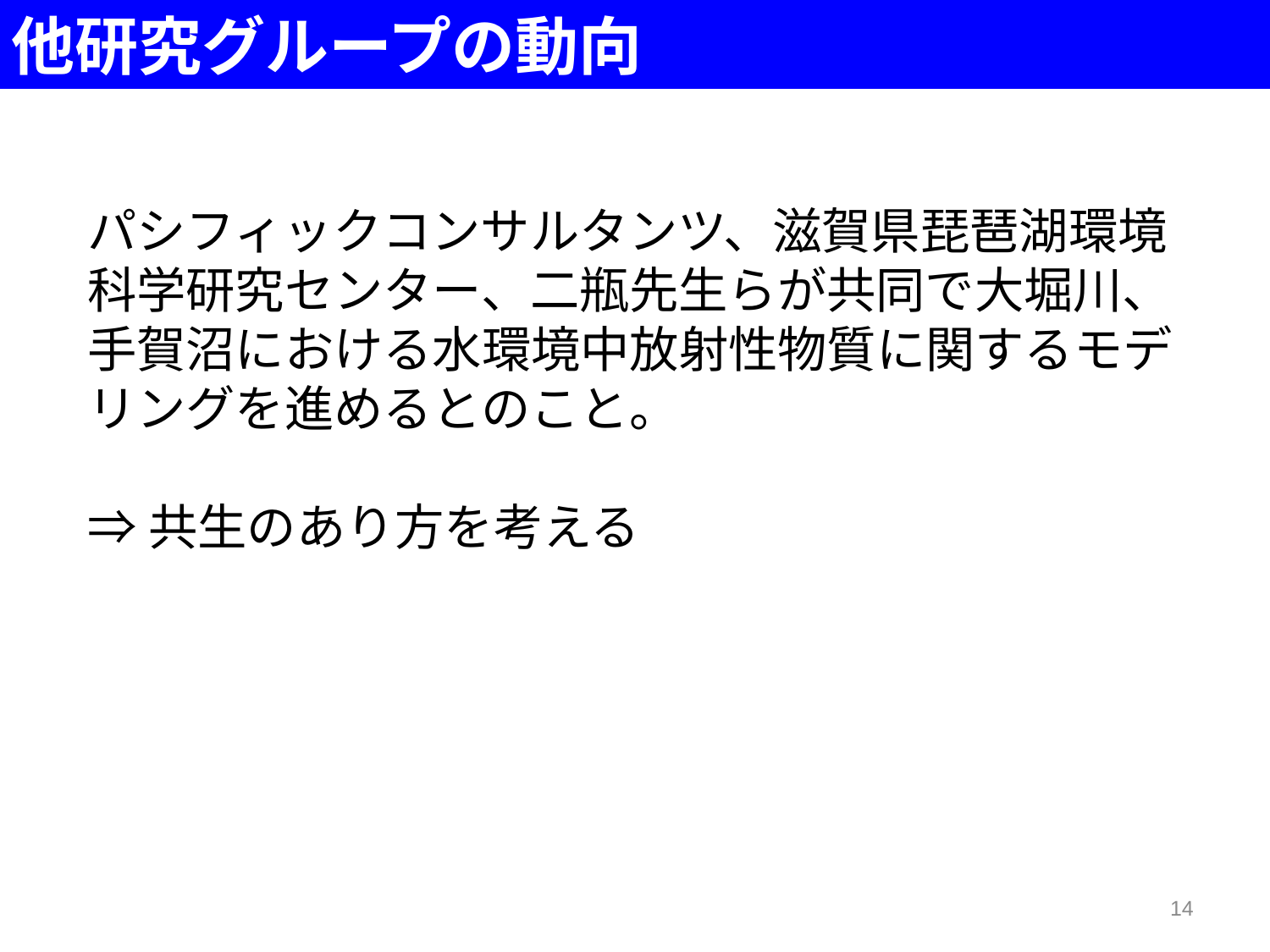

他研究グループの動向
パシフィックコンサルタンツ、滋賀県琵琶湖環境科学研究センター、二瓶先生らが共同で大堀川、手賀沼における水環境中放射性物質に関するモデリングを進めるとのこと。

⇒共生のあり方を考える
14